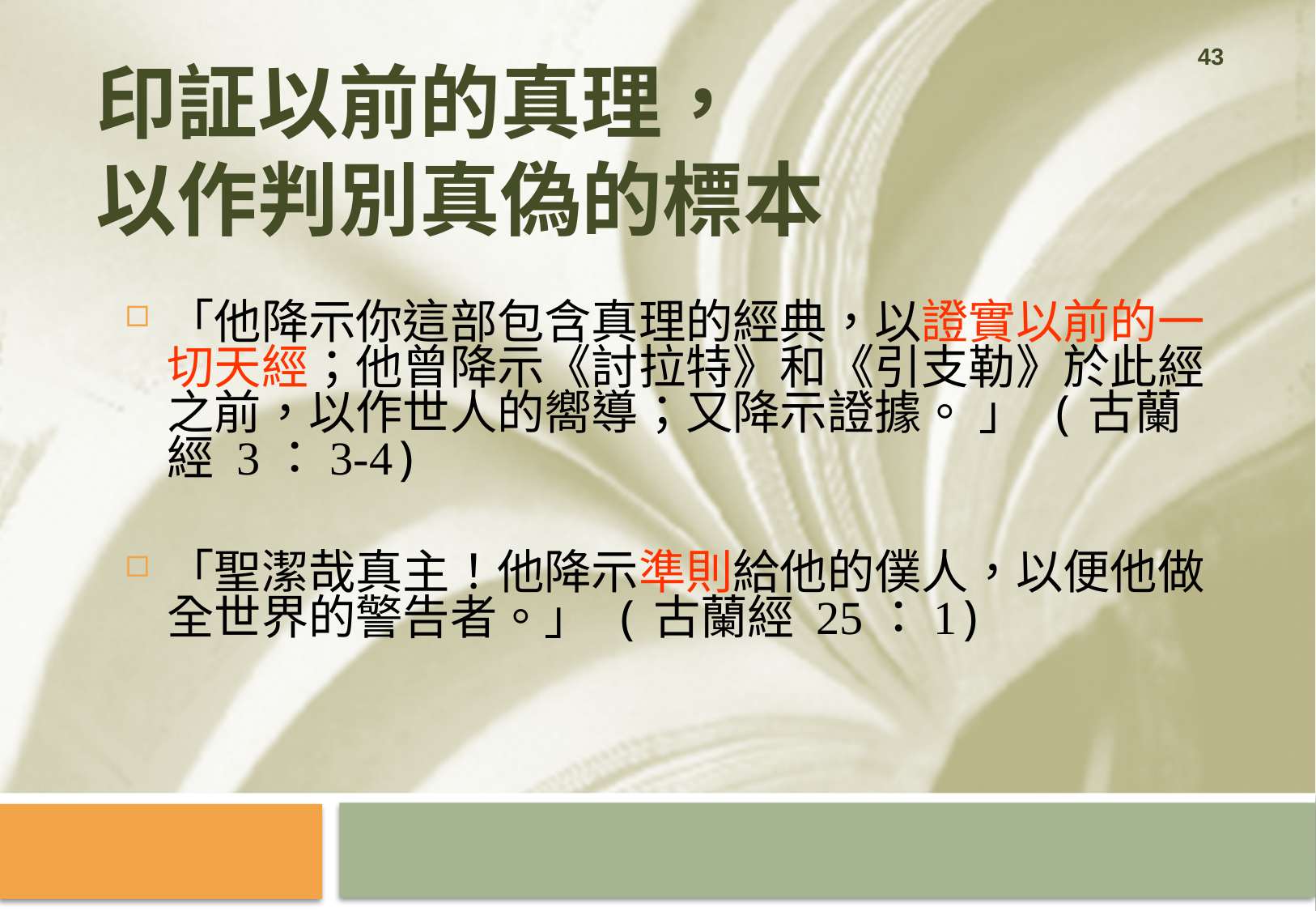

43
印証以前的真理，
以作判別真偽的標本
「他降示你這部包含真理的經典，以證實以前的一切天經；他曾降示《討拉特》和《引支勒》於此經之前，以作世人的嚮導；又降示證據。 」 (古蘭經 3：3-4)

「聖潔哉真主！他降示準則給他的僕人，以便他做全世界的警告者。」 (古蘭經 25：1)